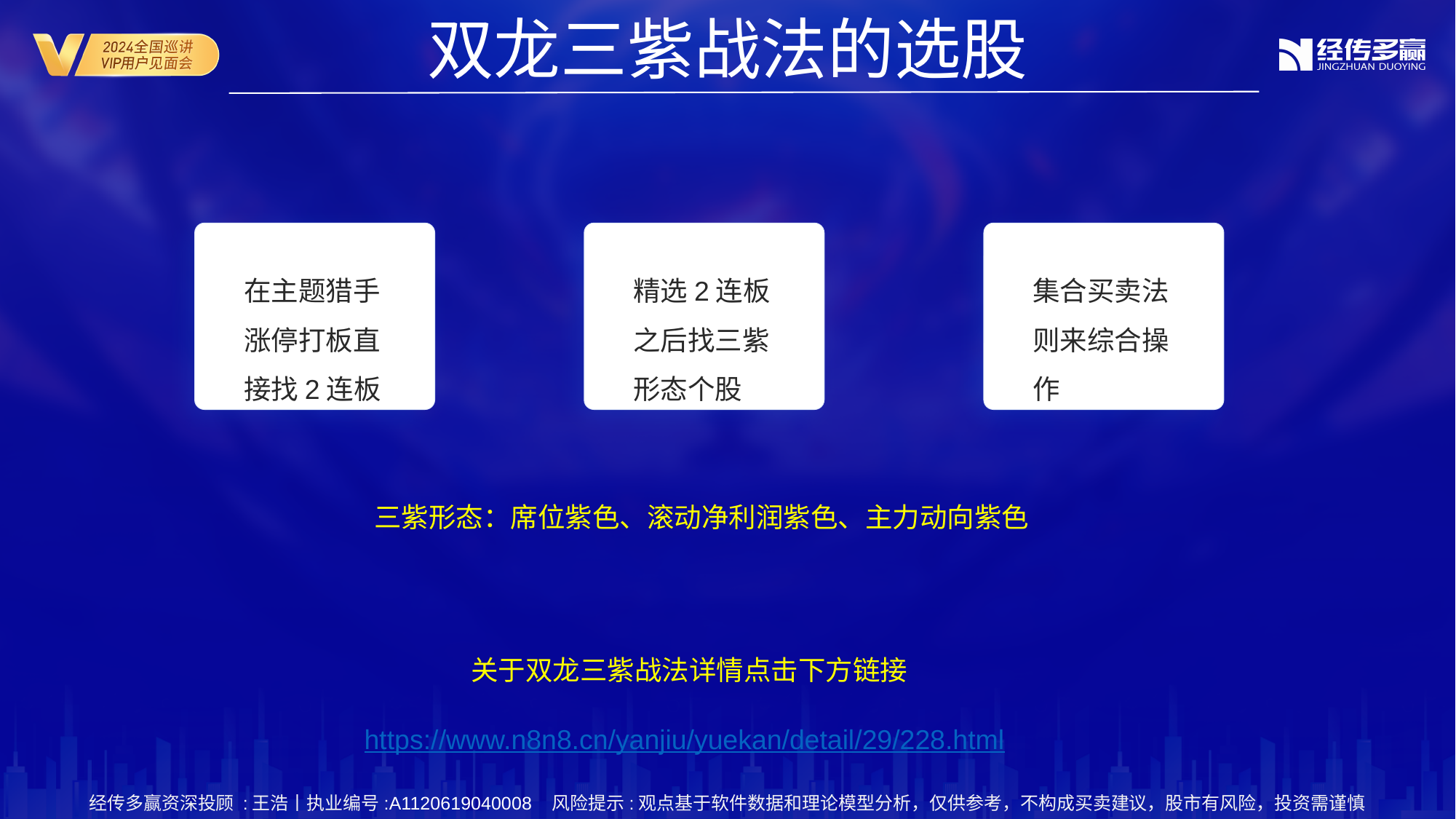

双龙三紫战法的选股
在主题猎手涨停打板直接找2连板
精选2连板之后找三紫形态个股
集合买卖法则来综合操作
三紫形态：席位紫色、滚动净利润紫色、主力动向紫色
关于双龙三紫战法详情点击下方链接
https://www.n8n8.cn/yanjiu/yuekan/detail/29/228.html
经传多赢资深投顾 :王浩丨执业编号:A1120619040008   风险提示:观点基于软件数据和理论模型分析，仅供参考，不构成买卖建议，股市有风险，投资需谨慎